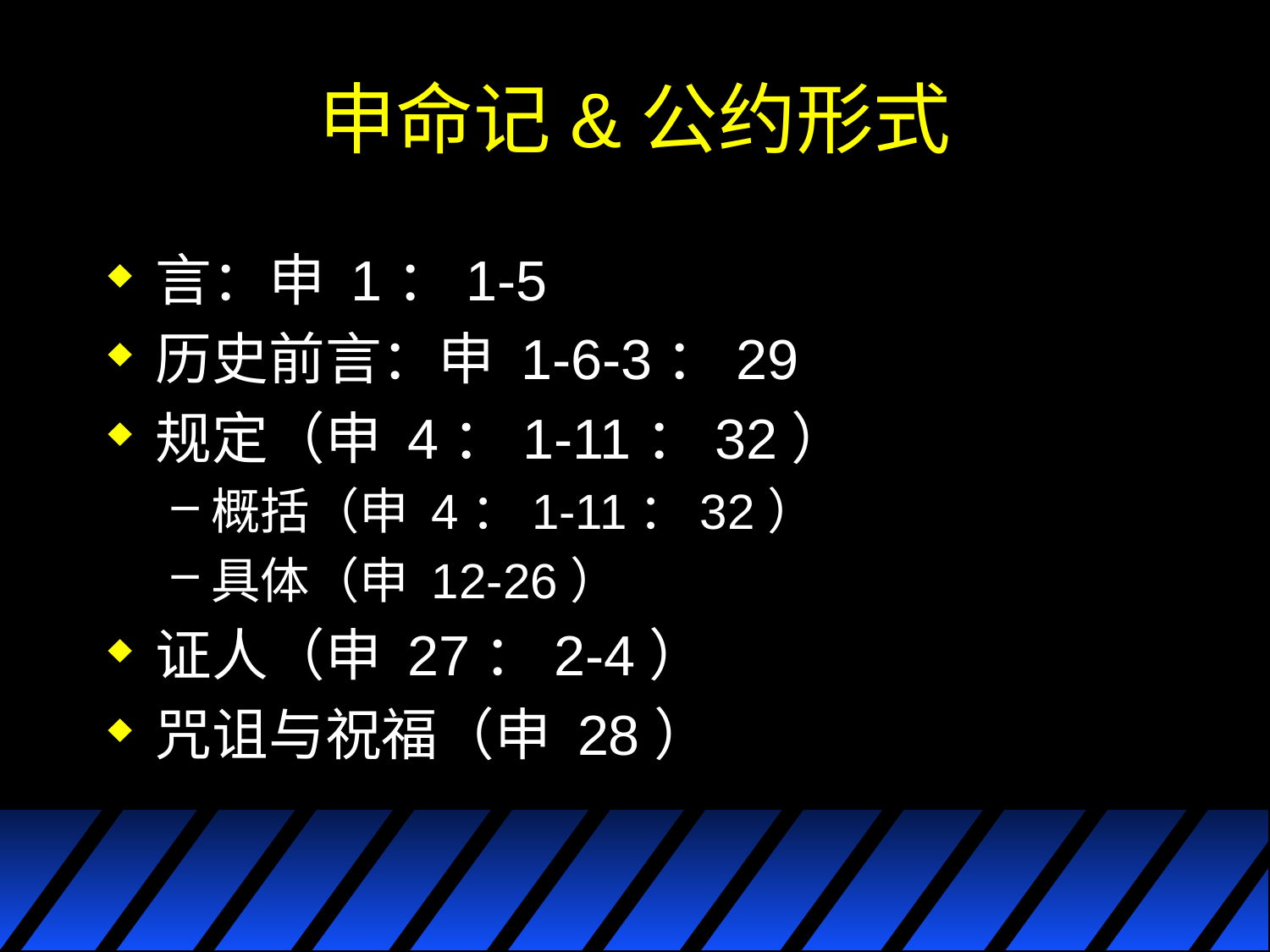

# 申命记&公约形式
言：申 1：1-5
历史前言：申 1-6-3：29
规定（申 4：1-11：32）
概括（申 4：1-11：32）
具体（申 12-26）
证人（申 27：2-4）
咒诅与祝福（申 28）